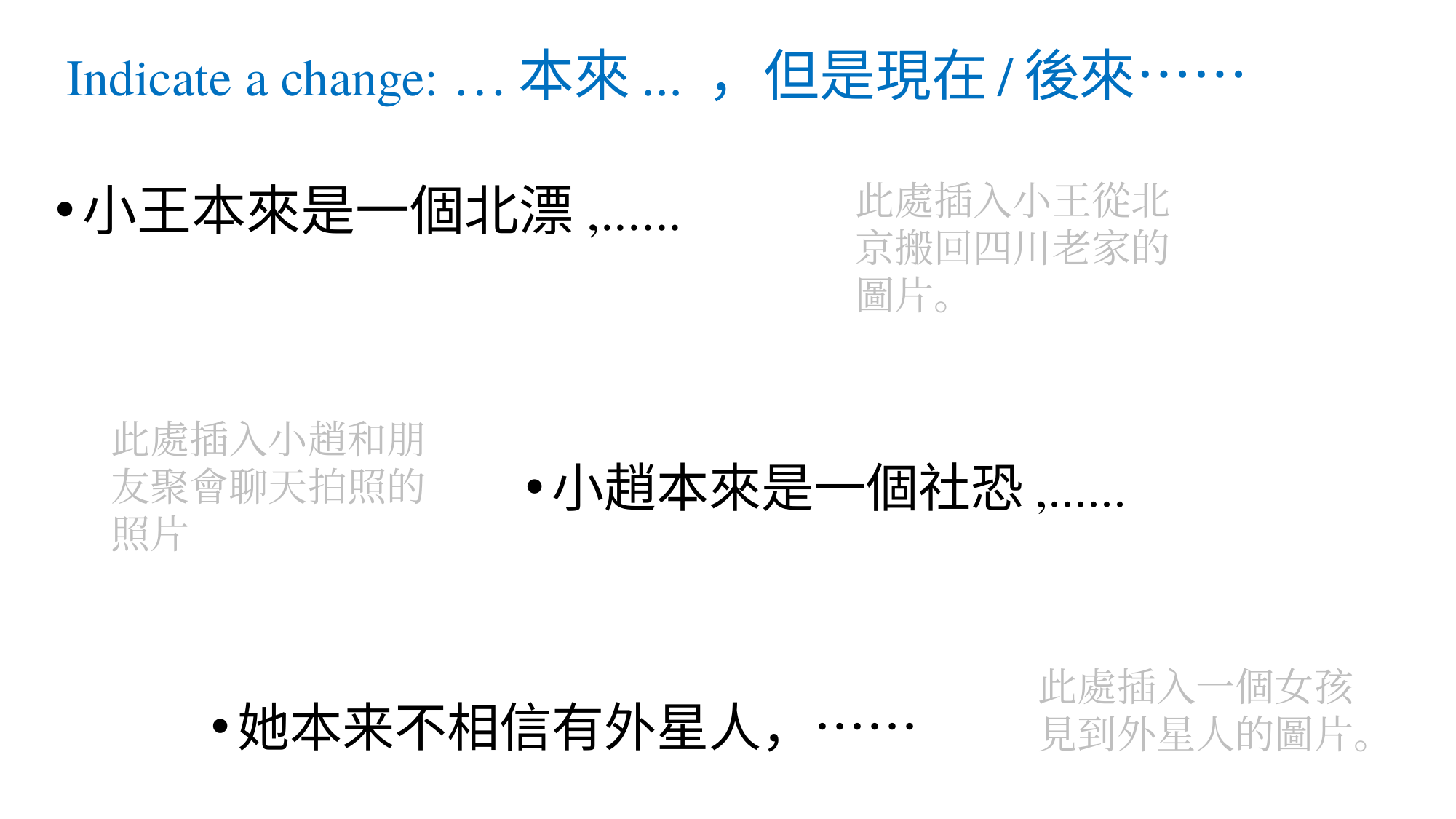

# Indicate a change: …本來... ，但是現在/後來……
小王本來是一個北漂,......
此處插入小王從北京搬回四川老家的圖片。
此處插入小趙和朋友聚會聊天拍照的照片
小趙本來是一個社恐,......
她本来不相信有外星人，……
此處插入一個女孩見到外星人的圖片。